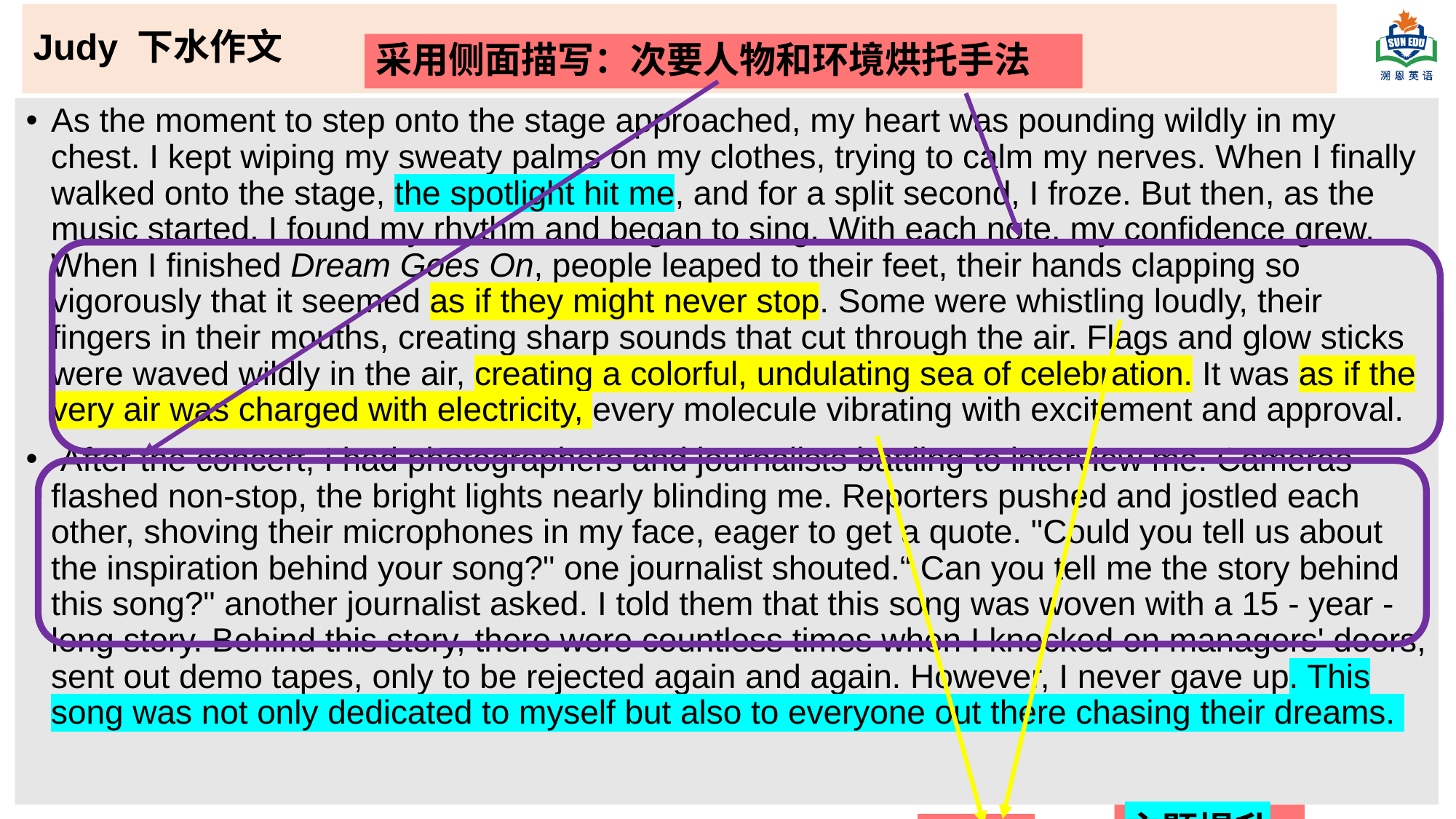

# Judy 下水作文
采用侧面描写：次要人物和环境烘托手法
As the moment to step onto the stage approached, my heart was pounding wildly in my chest. I kept wiping my sweaty palms on my clothes, trying to calm my nerves. When I finally walked onto the stage, the spotlight hit me, and for a split second, I froze. But then, as the music started, I found my rhythm and began to sing. With each note, my confidence grew. When I finished Dream Goes On, people leaped to their feet, their hands clapping so vigorously that it seemed as if they might never stop. Some were whistling loudly, their fingers in their mouths, creating sharp sounds that cut through the air. Flags and glow sticks were waved wildly in the air, creating a colorful, undulating sea of celebration. It was as if the very air was charged with electricity, every molecule vibrating with excitement and approval.
 After the concert, I had photographers and journalists battling to interview me. Cameras flashed non-stop, the bright lights nearly blinding me. Reporters pushed and jostled each other, shoving their microphones in my face, eager to get a quote. "Could you tell us about the inspiration behind your song?" one journalist shouted.“ Can you tell me the story behind this song?" another journalist asked. I told them that this song was woven with a 15 - year - long story. Behind this story, there were countless times when I knocked on managers' doors, sent out demo tapes, only to be rejected again and again. However, I never gave up. This song was not only dedicated to myself but also to everyone out there chasing their dreams.

主题提升
比喻